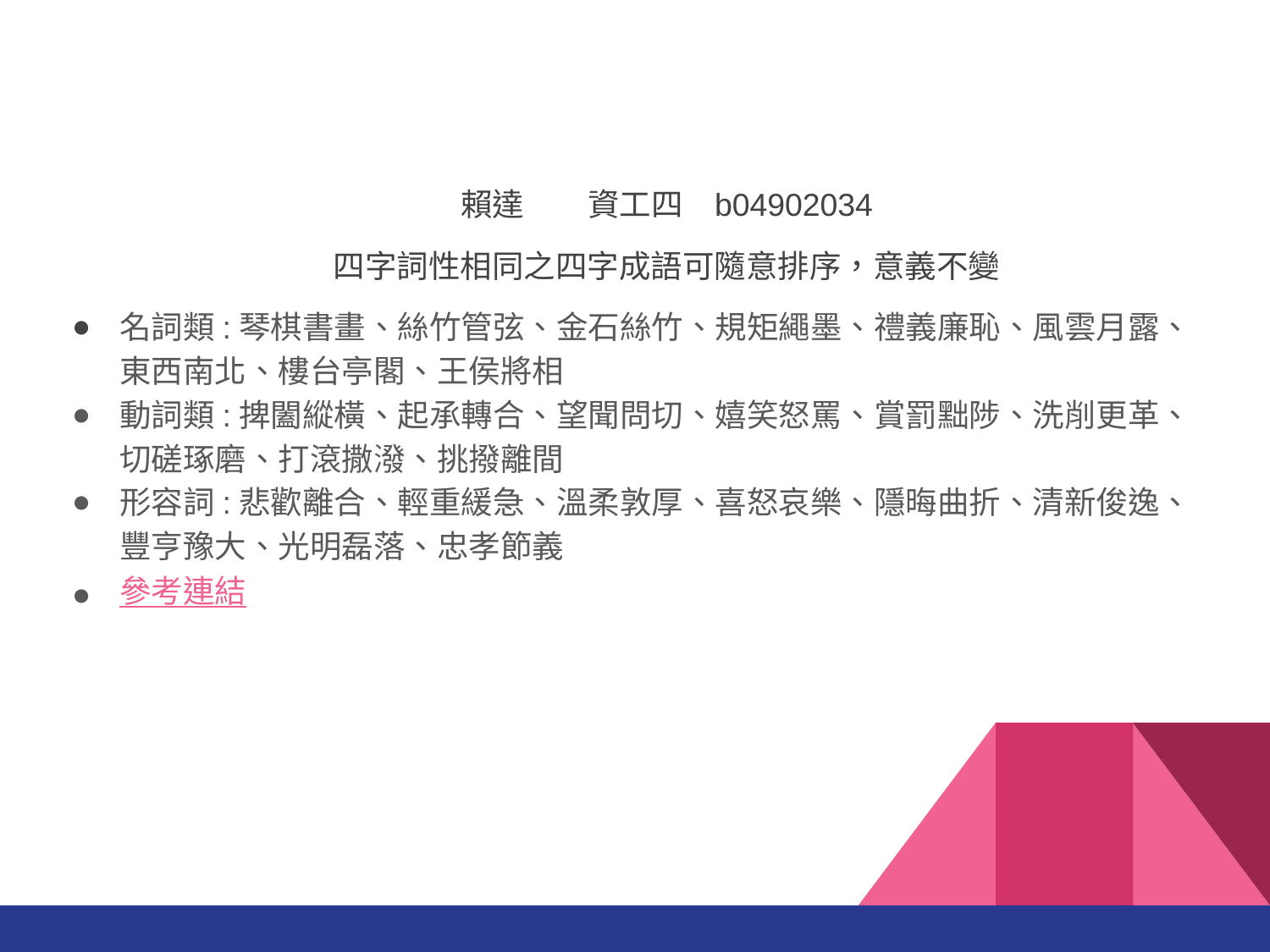

賴達	資工四	b04902034
四字詞性相同之四字成語可隨意排序，意義不變
名詞類:琴棋書畫、絲竹管弦、金石絲竹、規矩繩墨、禮義廉恥、風雲月露、東西南北、樓台亭閣、王侯將相
動詞類:捭闔縱橫、起承轉合、望聞問切、嬉笑怒罵、賞罰黜陟、洗削更革、切磋琢磨、打滾撒潑、挑撥離間
形容詞:悲歡離合、輕重緩急、溫柔敦厚、喜怒哀樂、隱晦曲折、清新俊逸、豐亨豫大、光明磊落、忠孝節義
參考連結